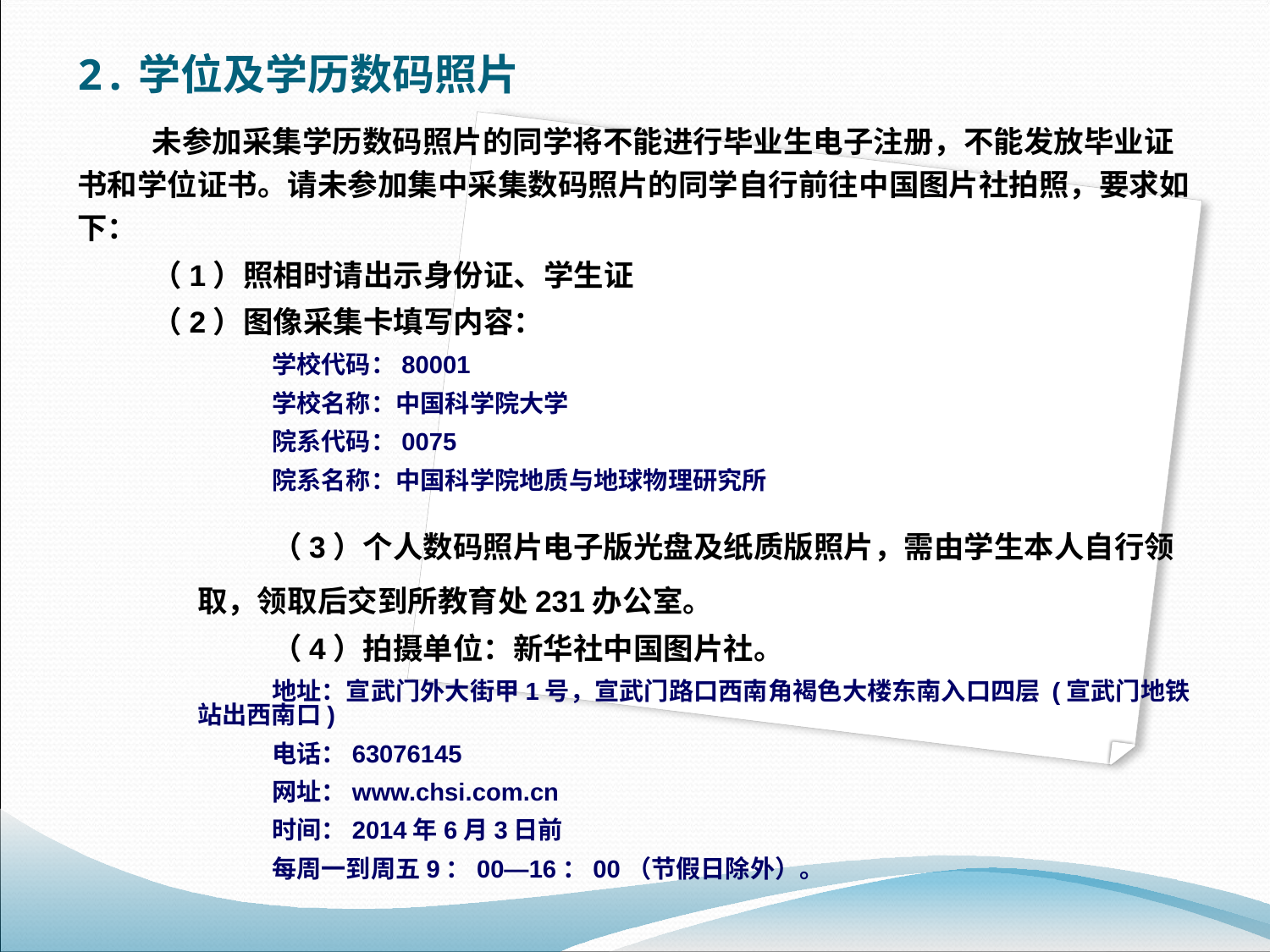

2.学位及学历数码照片
未参加采集学历数码照片的同学将不能进行毕业生电子注册，不能发放毕业证书和学位证书。请未参加集中采集数码照片的同学自行前往中国图片社拍照，要求如下：
（1）照相时请出示身份证、学生证
（2）图像采集卡填写内容：
学校代码：80001
学校名称：中国科学院大学
院系代码：0075
院系名称：中国科学院地质与地球物理研究所
（3）个人数码照片电子版光盘及纸质版照片，需由学生本人自行领取，领取后交到所教育处231办公室。
（4）拍摄单位：新华社中国图片社。
地址：宣武门外大街甲1号，宣武门路口西南角褐色大楼东南入口四层 (宣武门地铁站出西南口)
电话：63076145
网址：www.chsi.com.cn
时间：2014年6月3日前
每周一到周五9：00—16：00（节假日除外）。